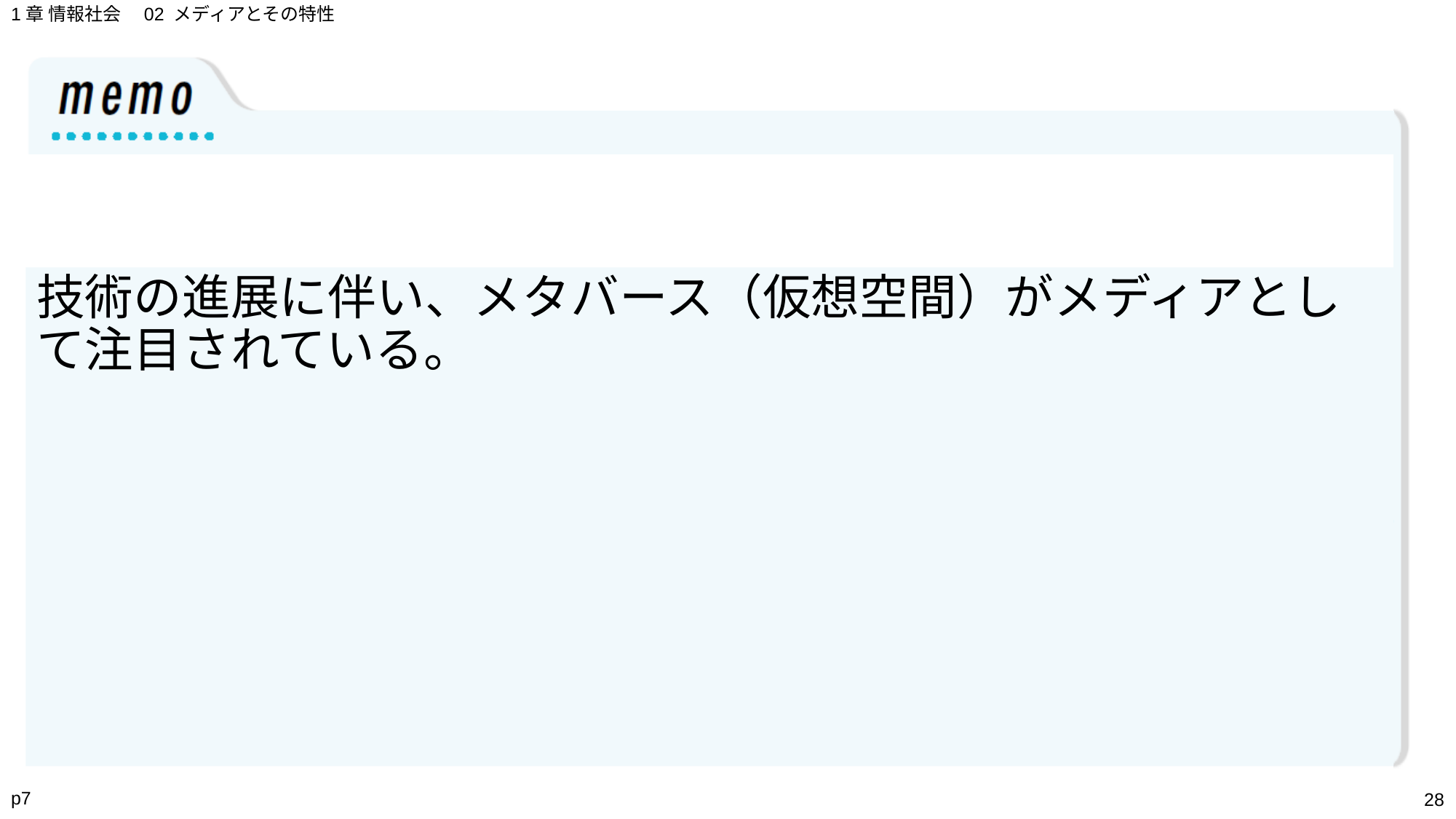

1章 情報社会　02 メディアとその特性

技術の進展に伴い、メタバース（仮想空間）がメディアとして注目されている。
p7
28